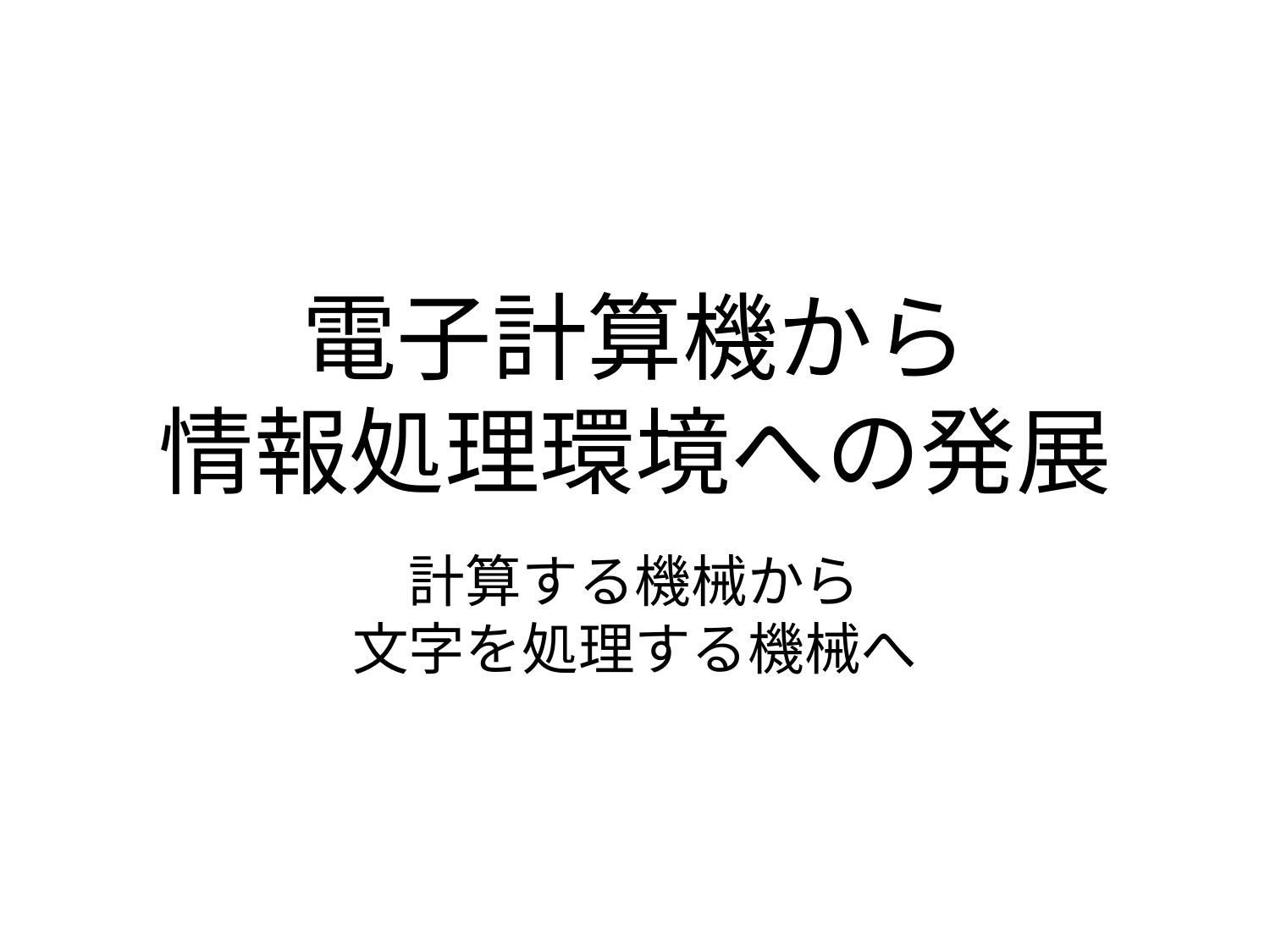

# 電子計算機から 情報処理環境への発展
計算する機械から
文字を処理する機械へ